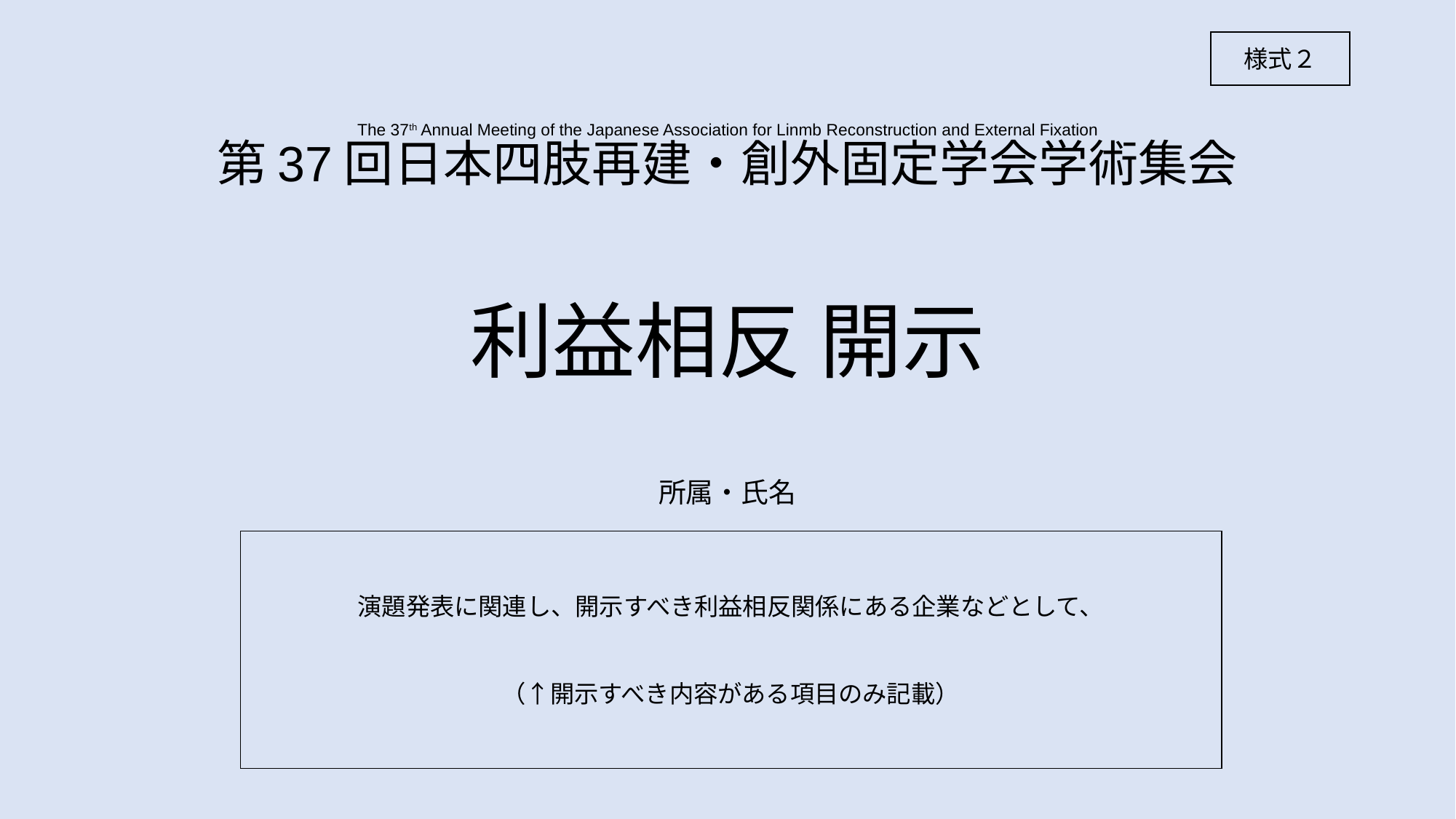

様式２
# The 37th Annual Meeting of the Japanese Association for Linmb Reconstruction and External Fixation 第37回日本四肢再建・創外固定学会学術集会 利益相反 開示 所属・氏名
演題発表に関連し、開示すべき利益相反関係にある企業などとして、

（↑開示すべき内容がある項目のみ記載）